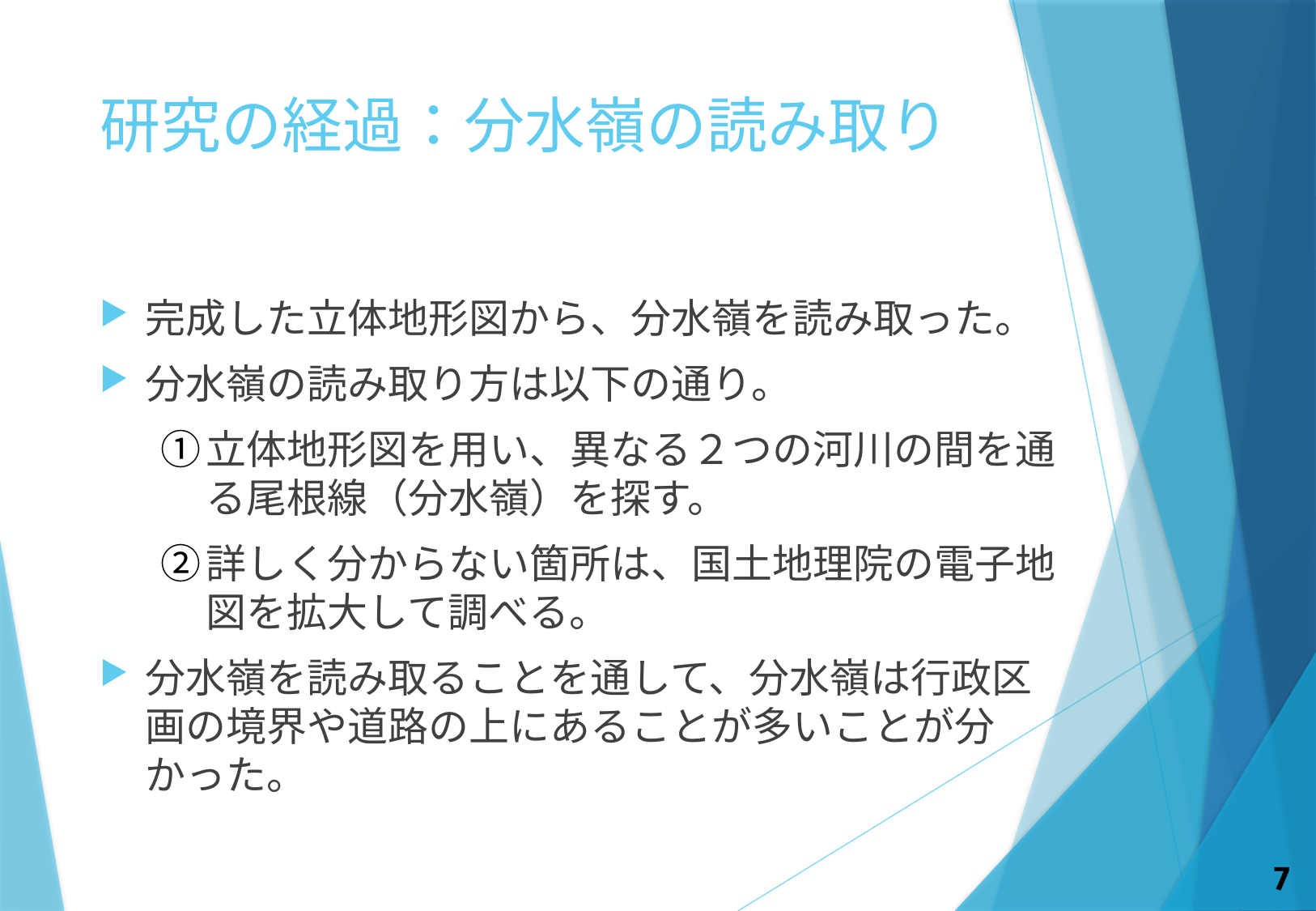

# 研究の経過：分水嶺の読み取り
完成した立体地形図から、分水嶺を読み取った。
分水嶺の読み取り方は以下の通り。
立体地形図を用い、異なる２つの河川の間を通る尾根線（分水嶺）を探す。
詳しく分からない箇所は、国土地理院の電子地図を拡大して調べる。
分水嶺を読み取ることを通して、分水嶺は行政区画の境界や道路の上にあることが多いことが分かった。
7